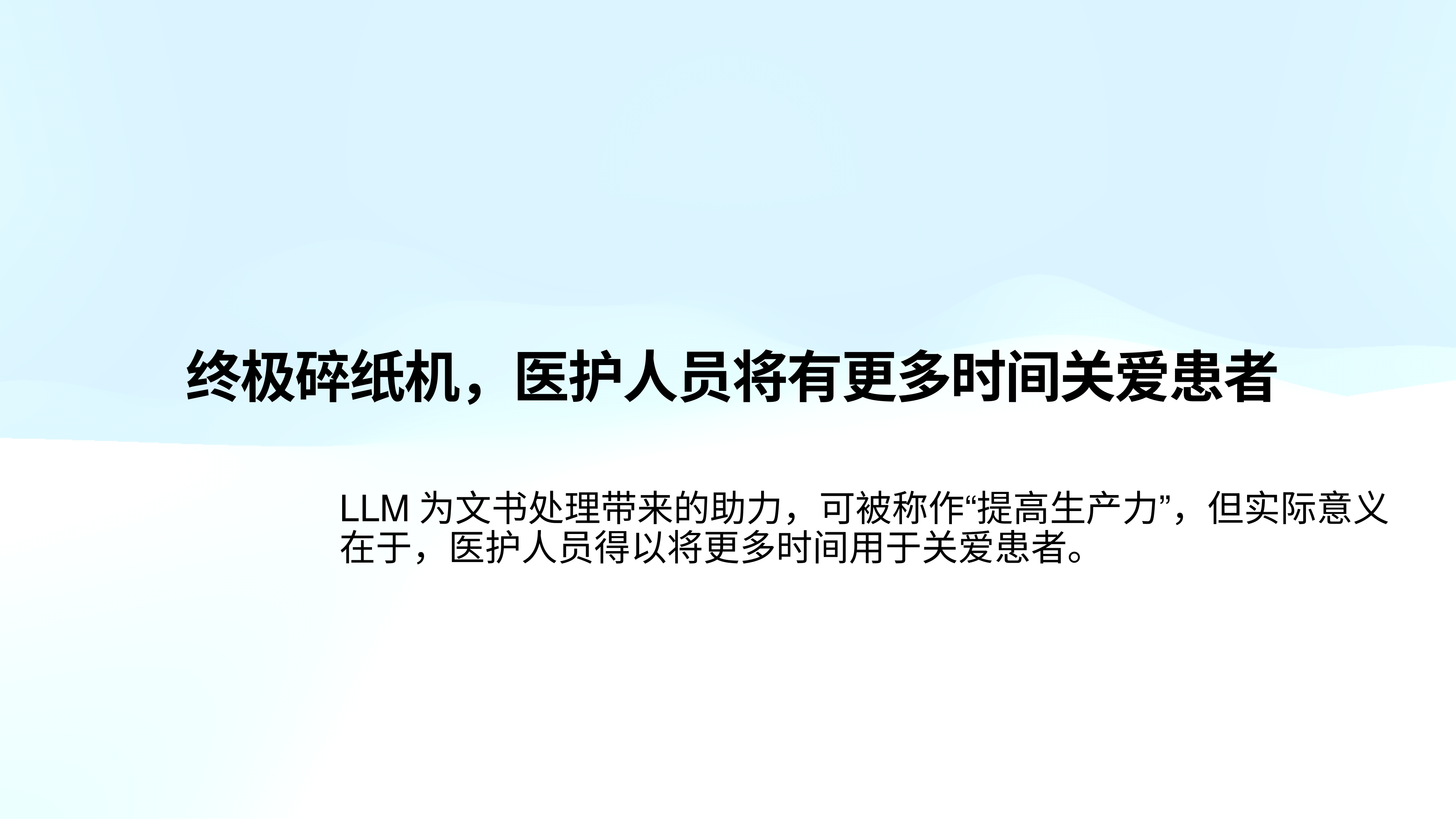

# 终极碎纸机，医护人员将有更多时间关爱患者
LLM为文书处理带来的助力，可被称作“提高生产力”，但实际意义在于，医护人员得以将更多时间用于关爱患者。